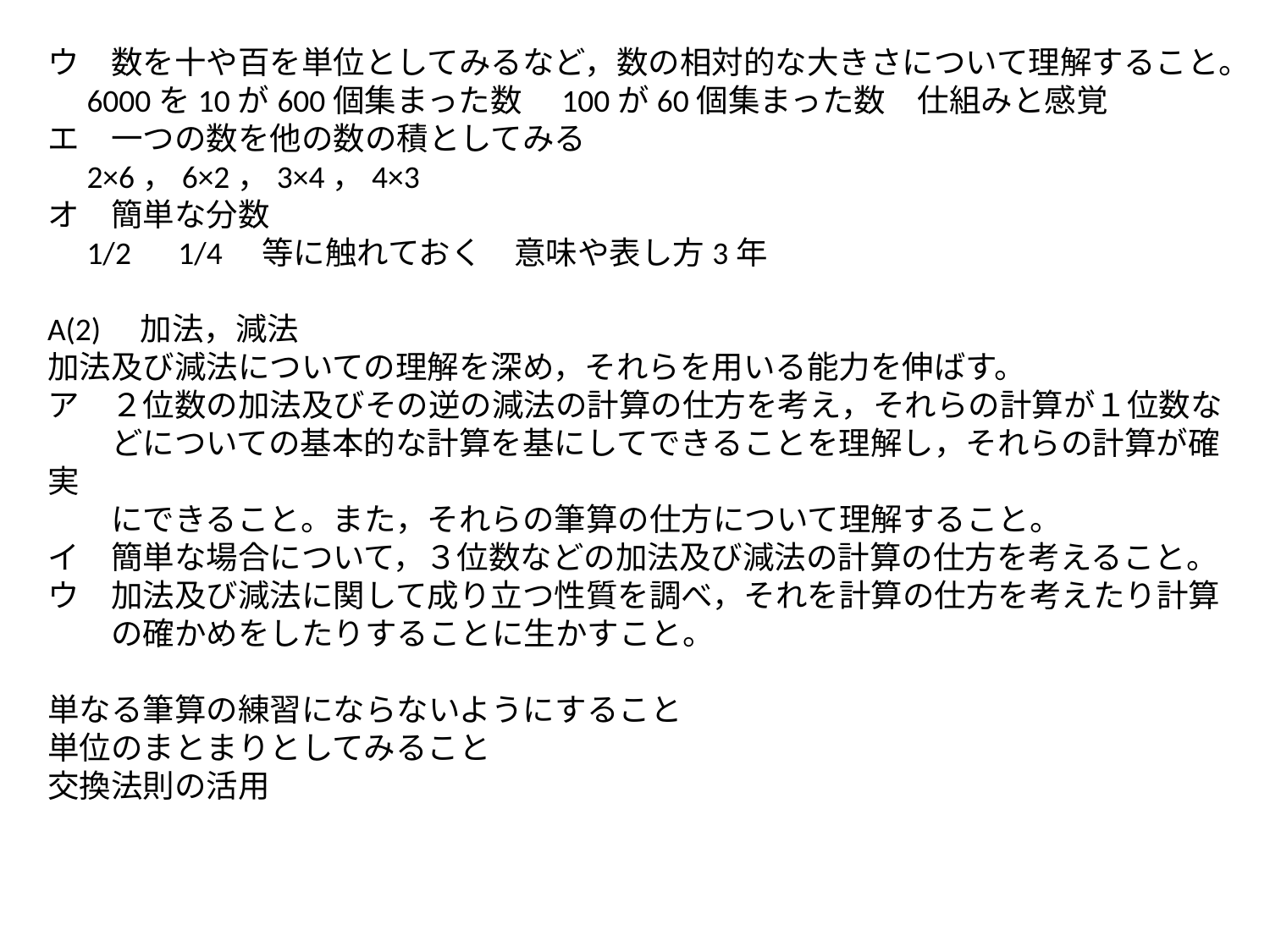

ウ　数を十や百を単位としてみるなど，数の相対的な大きさについて理解すること。
　6000を10が600個集まった数　100が60個集まった数　仕組みと感覚
エ　一つの数を他の数の積としてみる
　2×6，6×2，3×4，4×3
オ　簡単な分数
　1/2　1/4　等に触れておく　意味や表し方3年

A(2)　加法，減法
加法及び減法についての理解を深め，それらを用いる能力を伸ばす。
ア　２位数の加法及びその逆の減法の計算の仕方を考え，それらの計算が１位数な
　　どについての基本的な計算を基にしてできることを理解し，それらの計算が確実
　　にできること。また，それらの筆算の仕方について理解すること。
イ　簡単な場合について，３位数などの加法及び減法の計算の仕方を考えること。
ウ　加法及び減法に関して成り立つ性質を調べ，それを計算の仕方を考えたり計算
　　の確かめをしたりすることに生かすこと。

単なる筆算の練習にならないようにすること
単位のまとまりとしてみること
交換法則の活用